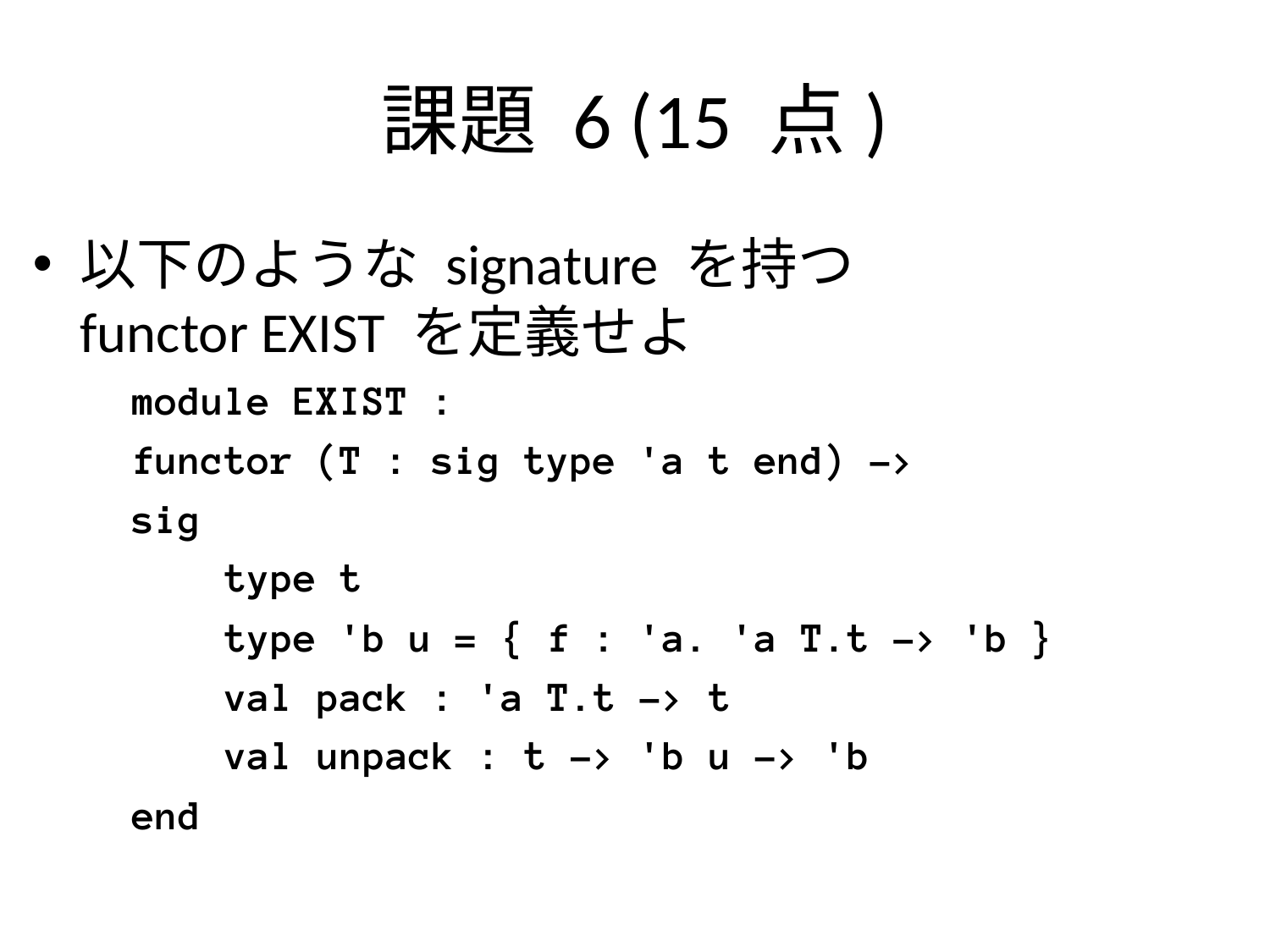

# 課題 6 (15 点)
以下のような signature を持つ
functor EXIST を定義せよ
module EXIST :
functor (T : sig type 'a t end) ->
sig
    type t
    type 'b u = { f : 'a. 'a T.t -> 'b }
    val pack : 'a T.t -> t
    val unpack : t -> 'b u -> 'b
end